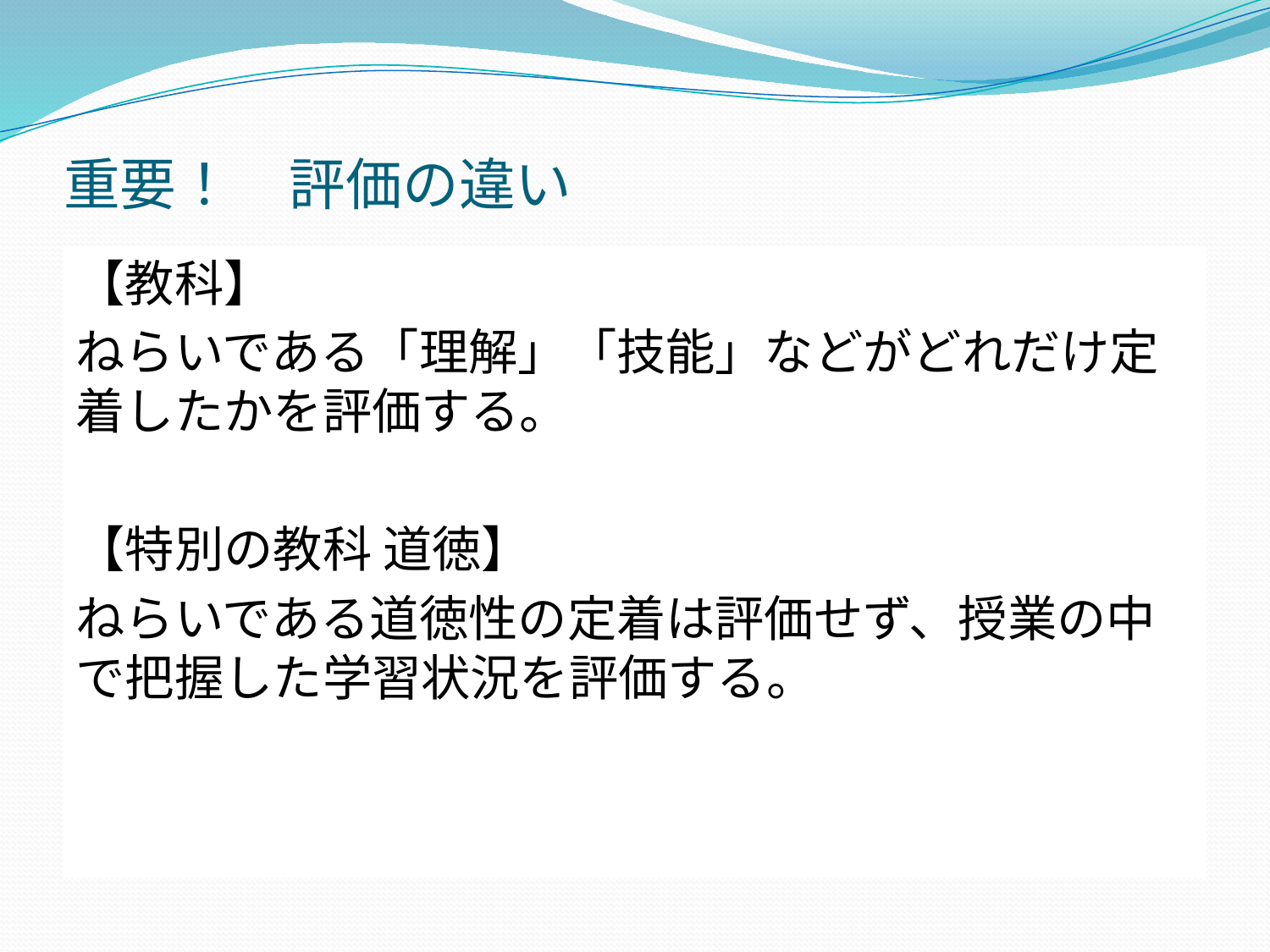

# 重要！　評価の違い
【教科】
ねらいである「理解」「技能」などがどれだけ定着したかを評価する。

【特別の教科 道徳】
ねらいである道徳性の定着は評価せず、授業の中で把握した学習状況を評価する。